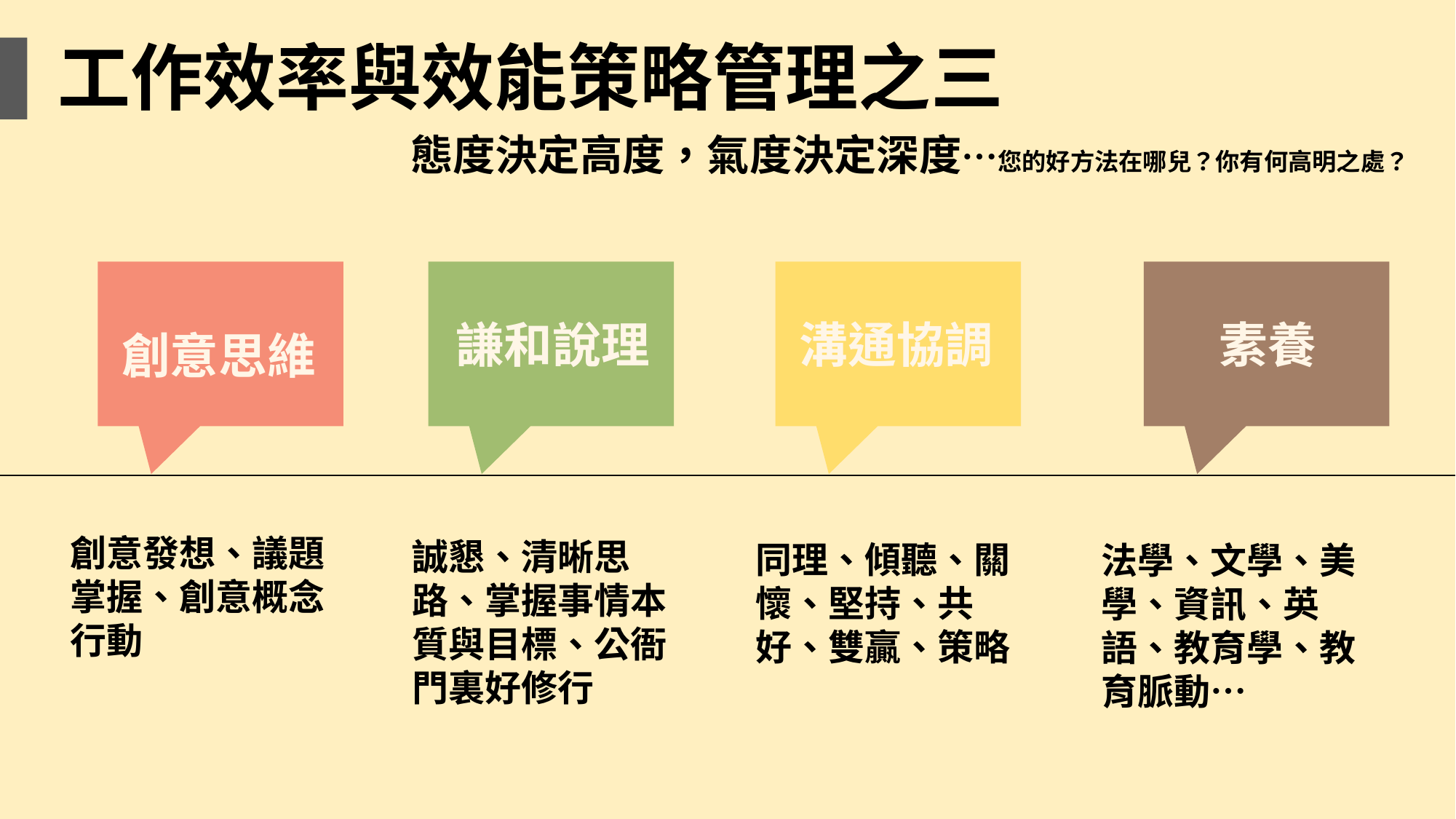

工作效率與效能策略管理之三

態度決定高度，氣度決定深度…您的好方法在哪兒？你有何高明之處？

謙和說理
溝通協調
素養
創意思維

創意發想、議題掌握、創意概念行動
誠懇、清晰思路、掌握事情本質與目標、公衙門裏好修行
同理、傾聽、關懷、堅持、共好、雙贏、策略
法學、文學、美學、資訊、英語、教育學、教育脈動…